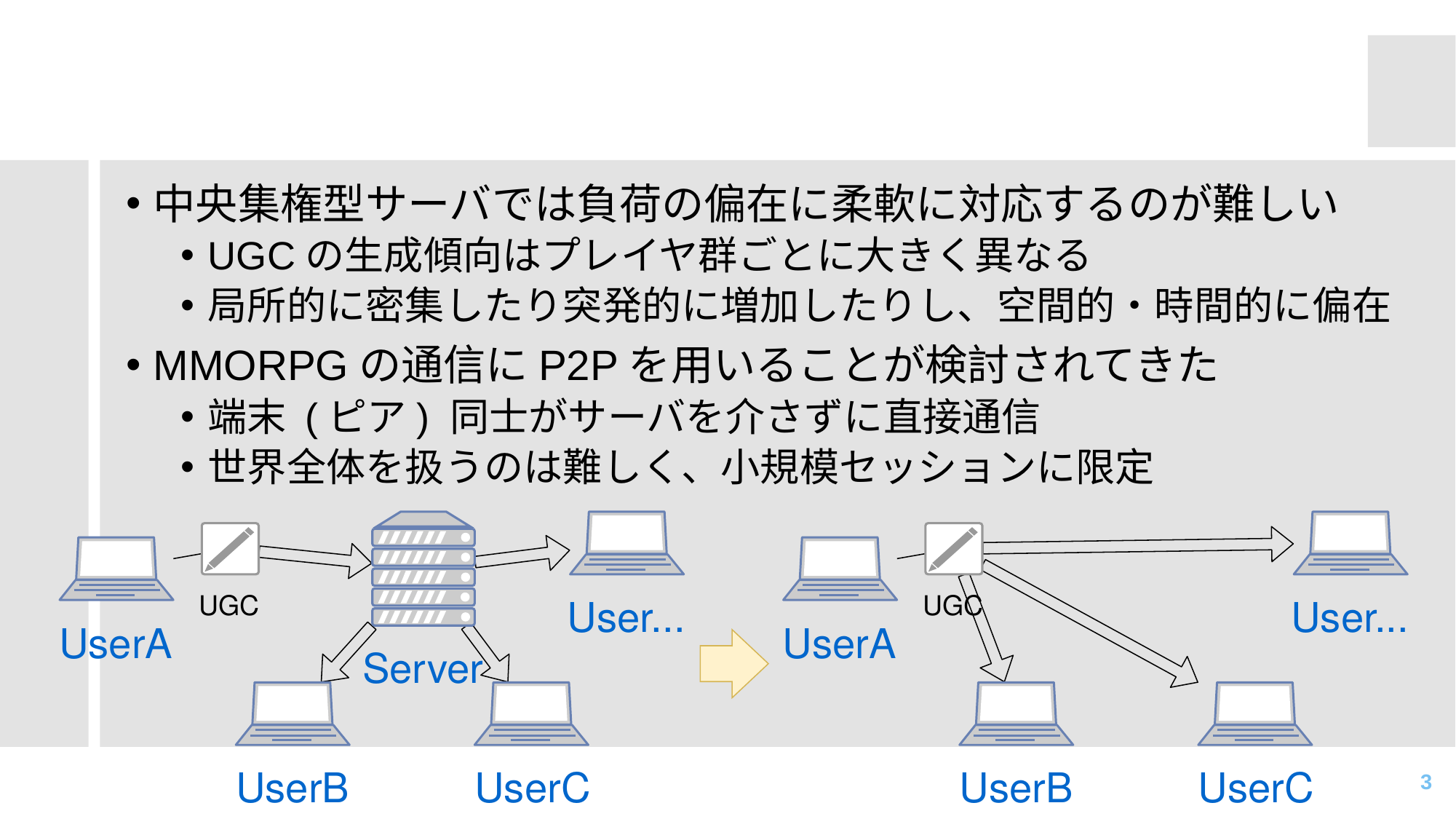

# 分散型アーキテクチャの必要性
中央集権型サーバでは負荷の偏在に柔軟に対応するのが難しい
UGCの生成傾向はプレイヤ群ごとに大きく異なる
局所的に密集したり突発的に増加したりし、空間的・時間的に偏在
MMORPGの通信にP2Pを用いることが検討されてきた
端末 (ピア) 同士がサーバを介さずに直接通信
世界全体を扱うのは難しく、小規模セッションに限定

UGC
User...
UserA

Server

UserB
UserC

UGC
User...
UserA

UserB
UserC

3